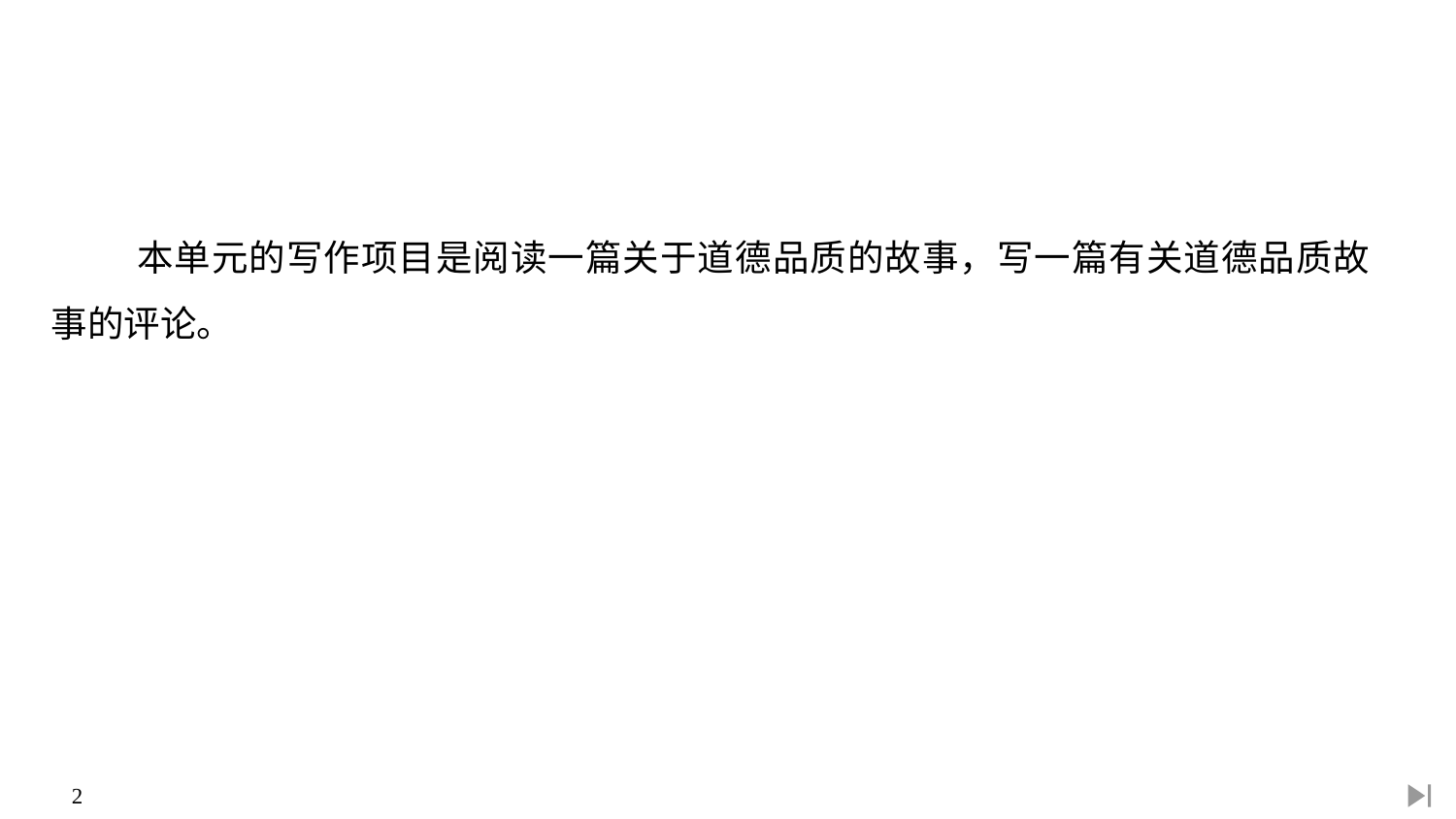

本单元的写作项目是阅读一篇关于道德品质的故事，写一篇有关道德品质故事的评论。